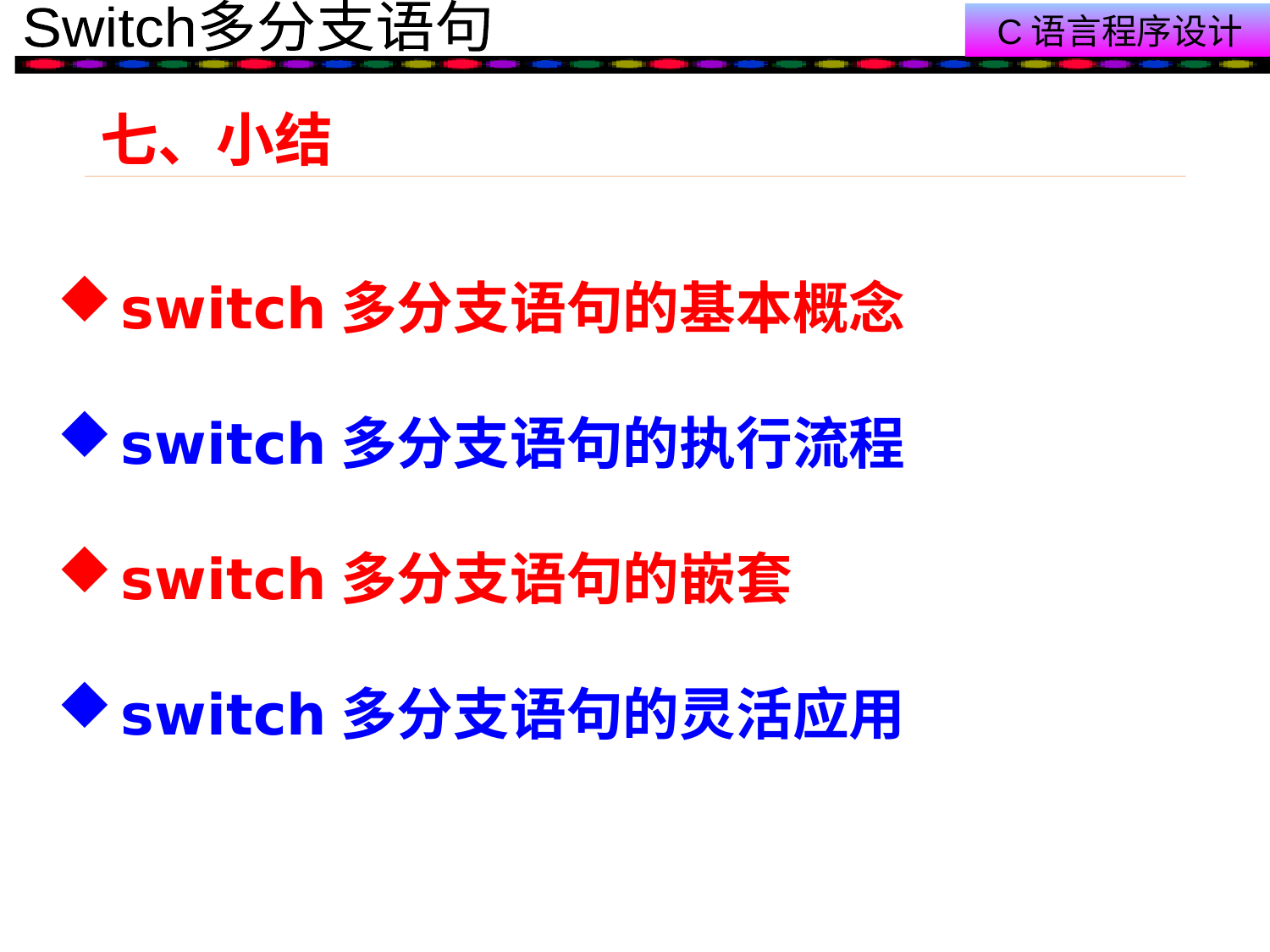

# 七、小结
switch多分支语句的基本概念

switch多分支语句的执行流程

switch多分支语句的嵌套

switch多分支语句的灵活应用